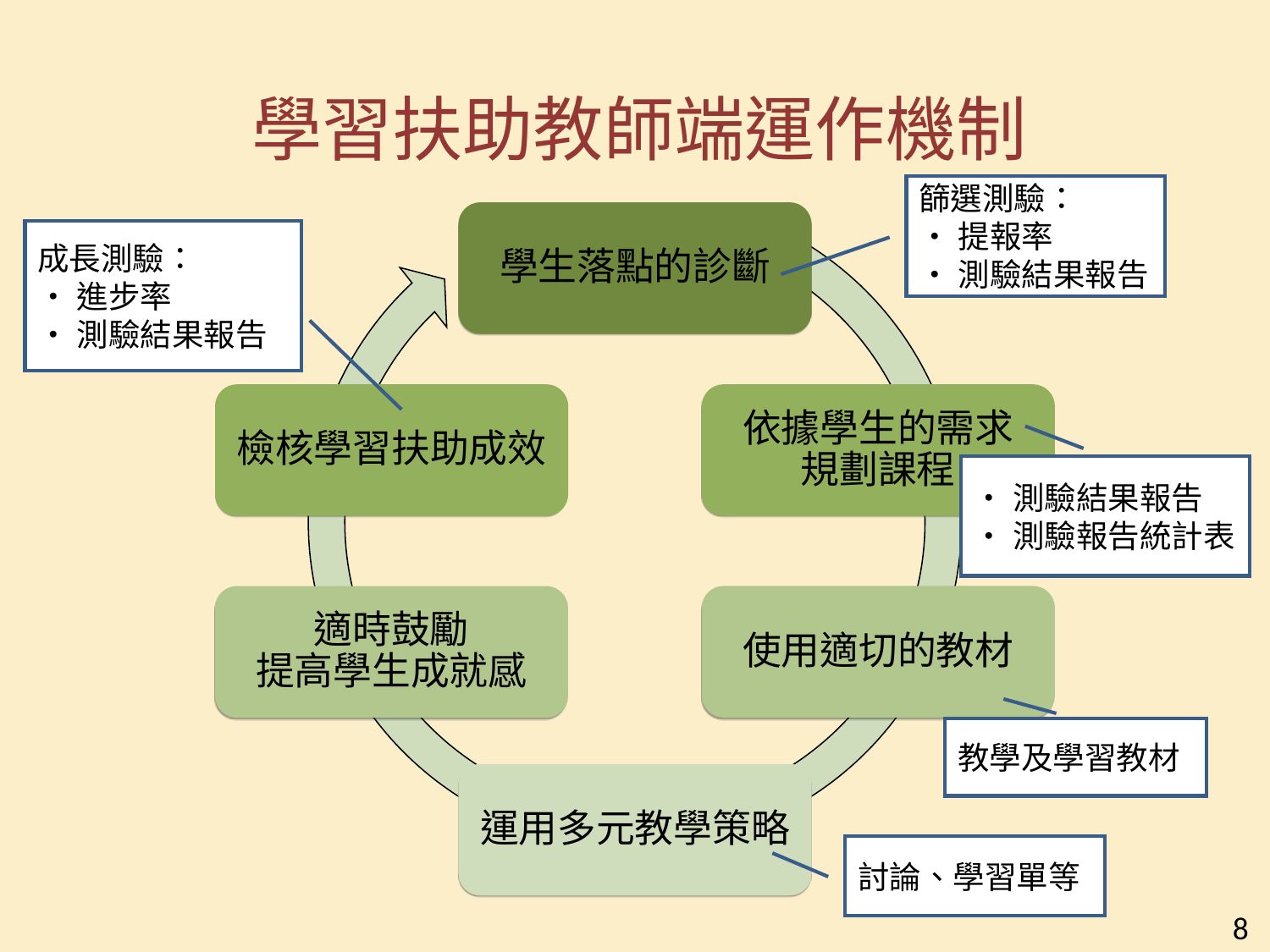

# 學習扶助教師端運作機制

學生落點的診斷
檢核學習扶助成效
依據學生的需求
規劃課程
使用適切的教材
適時鼓勵
提高學生成就感
運用多元教學策略
篩選測驗：
‧提報率
‧測驗結果報告
成長測驗：
‧進步率
‧測驗結果報告
‧測驗結果報告
‧測驗報告統計表
教學及學習教材
討論、學習單等
8